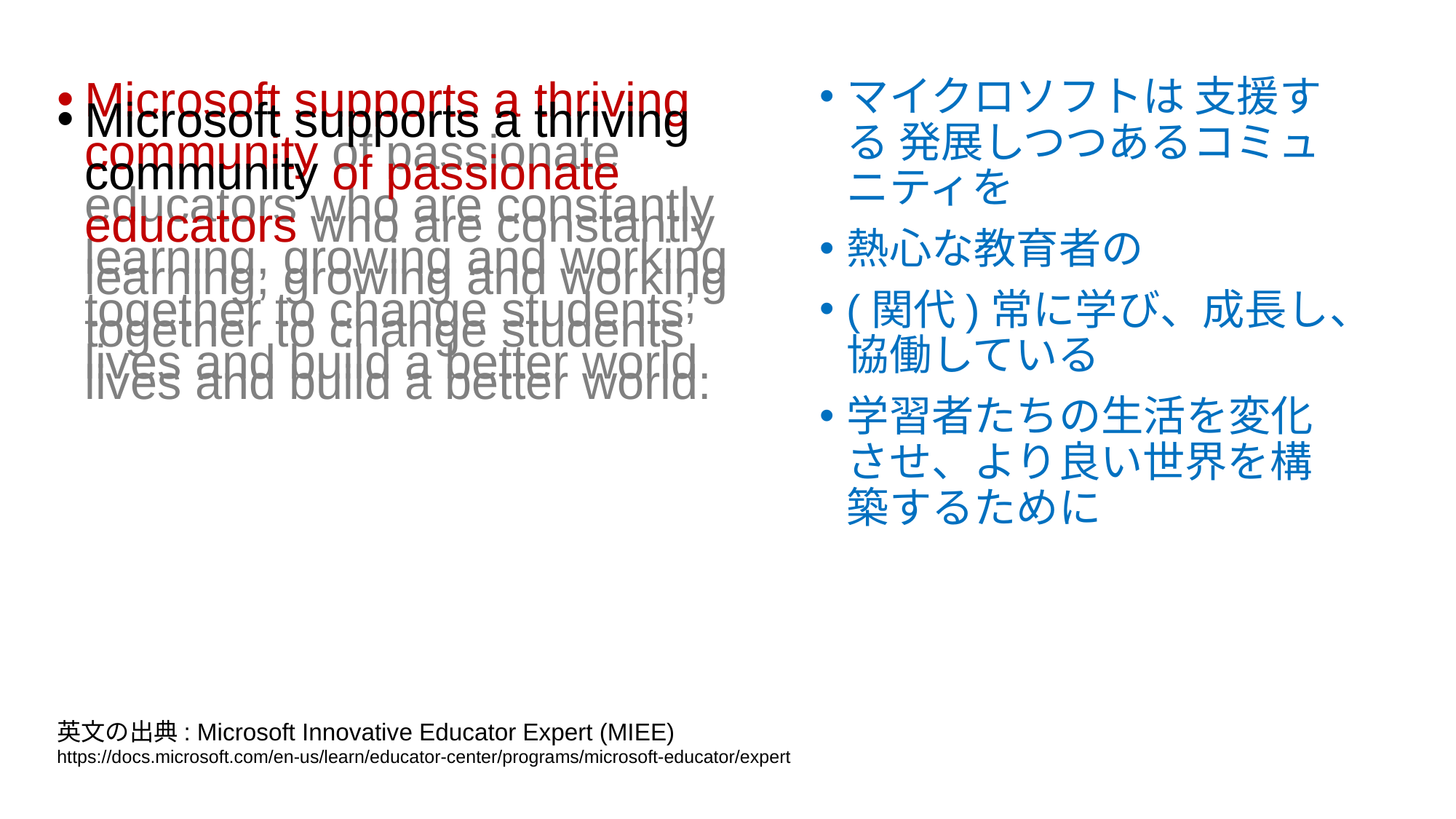

Microsoft supports a thriving community of passionate educators who are constantly learning, growing and working together to change students’ lives and build a better world.
マイクロソフトは 支援する 発展しつつあるコミュニティを
熱心な教育者の
(関代)常に学び、成長し、協働している
学習者たちの生活を変化させ、より良い世界を構築するために
Microsoft supports a thriving community of passionate educators who are constantly learning, growing and working together to change students’ lives and build a better world.
英文の出典: Microsoft Innovative Educator Expert (MIEE)
https://docs.microsoft.com/en-us/learn/educator-center/programs/microsoft-educator/expert